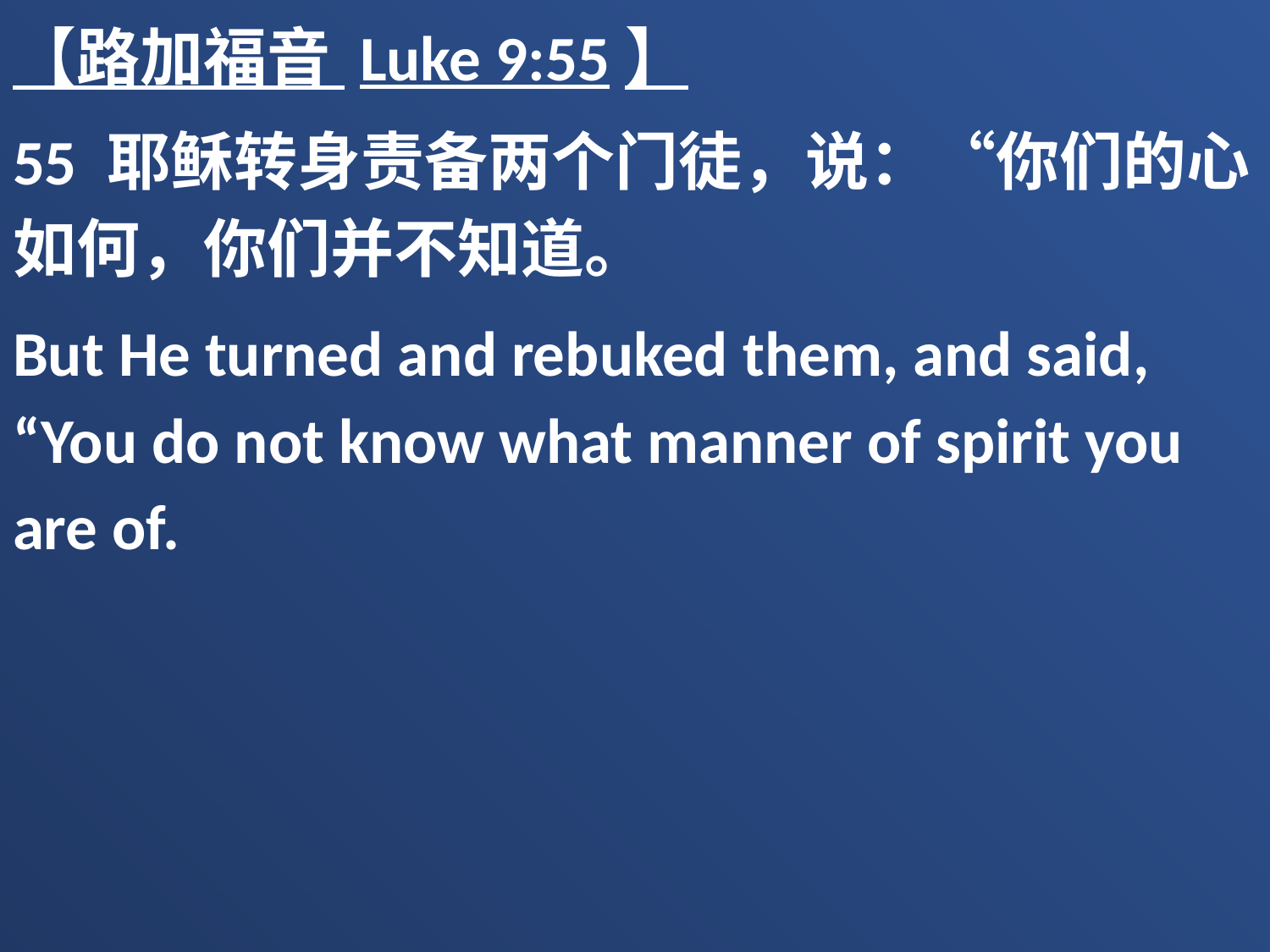

【路加福音 Luke 9:55】
55 耶稣转身责备两个门徒，说：“你们的心如何，你们并不知道。
But He turned and rebuked them, and said, “You do not know what manner of spirit you are of.